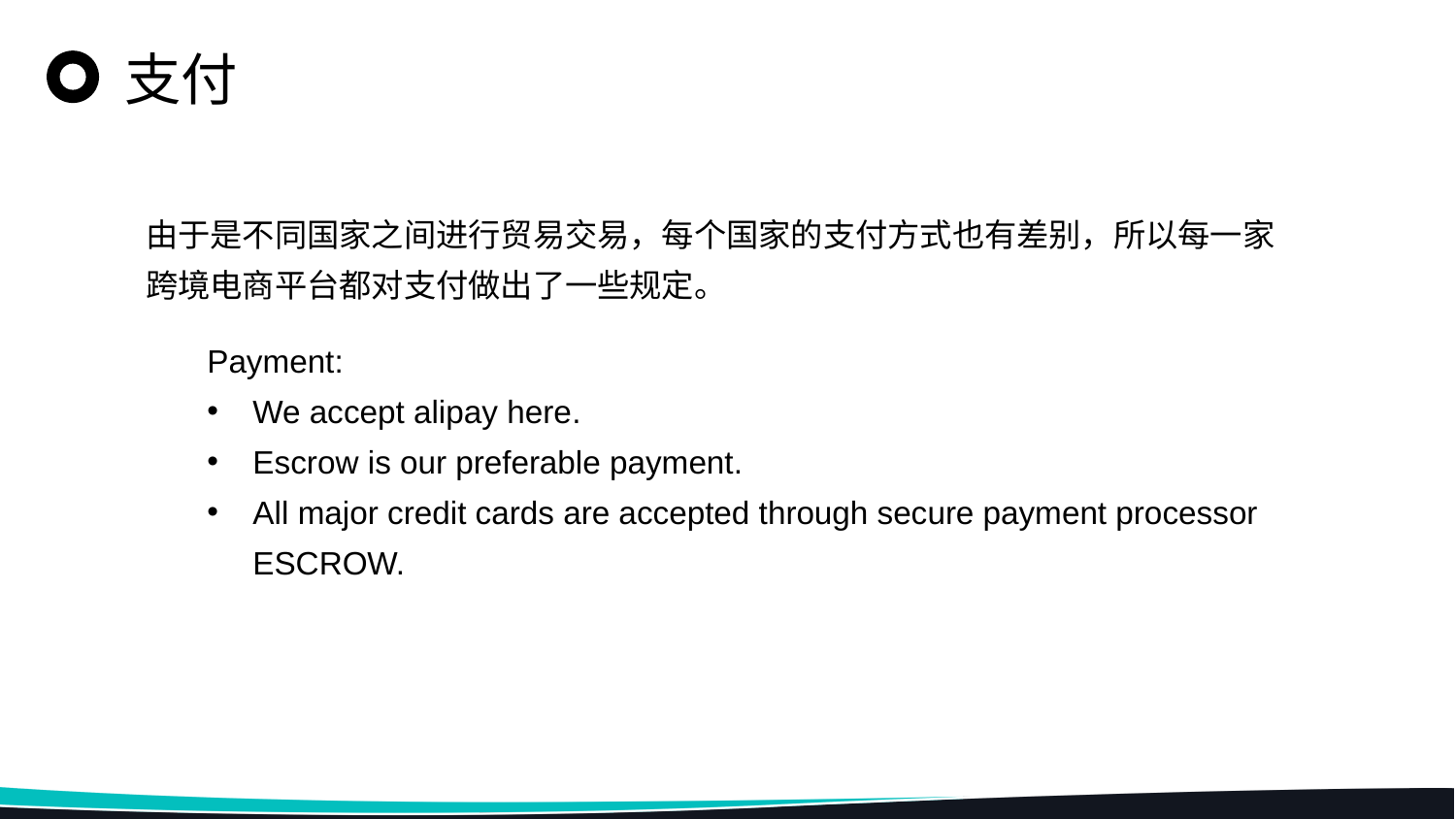

支付
由于是不同国家之间进行贸易交易，每个国家的支付方式也有差别，所以每一家跨境电商平台都对支付做出了一些规定。
Payment:
We accept alipay here.
Escrow is our preferable payment.
All major credit cards are accepted through secure payment processor ESCROW.